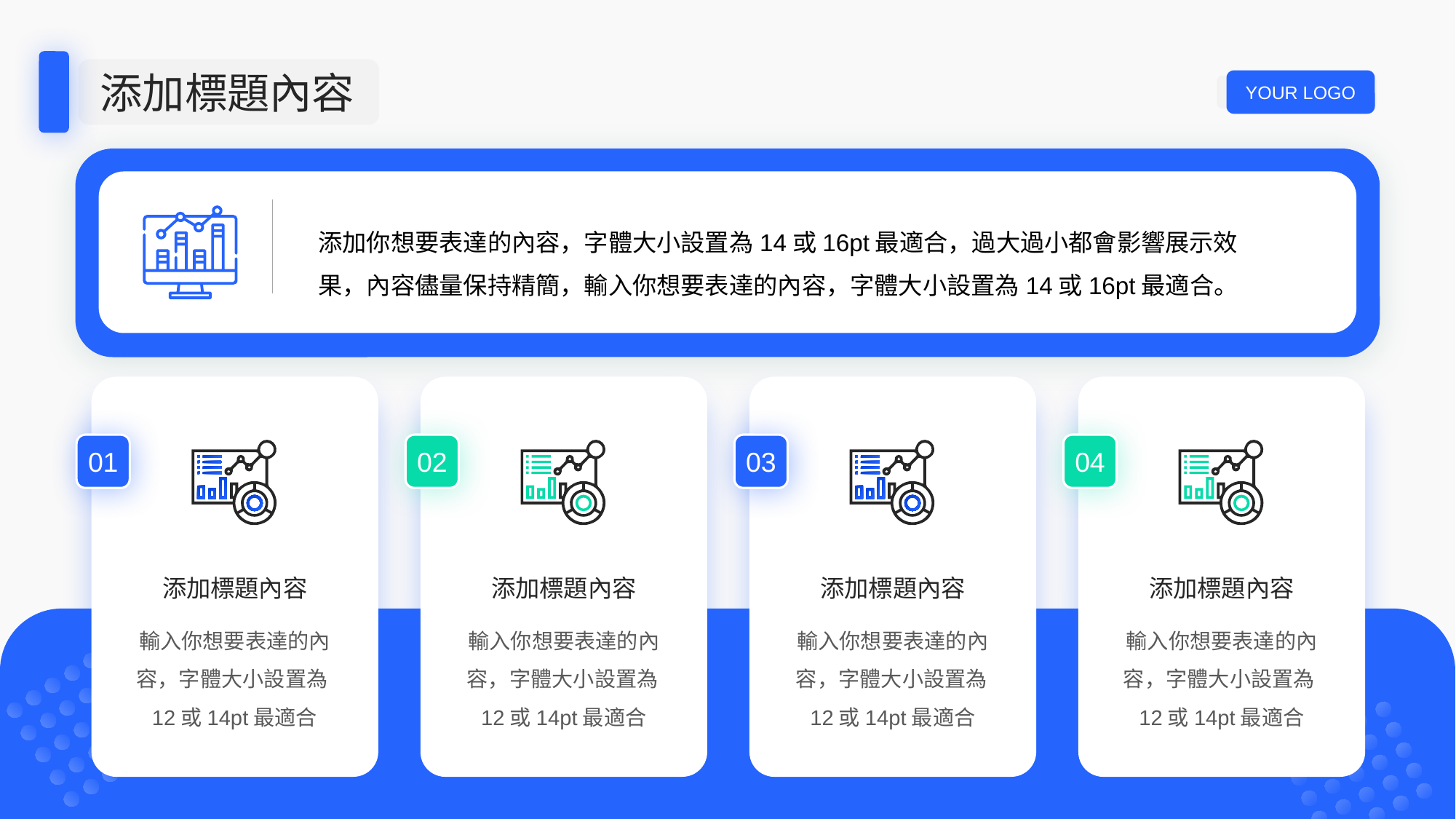

添加標題內容

YOUR LOGO

添加你想要表達的內容，字體大小設置為14或16pt最適合，過大過小都會影響展示效果，內容儘量保持精簡，輸入你想要表達的內容，字體大小設置為14或16pt最適合。

01
02
03
04

添加標題內容
添加標題內容
添加標題內容
添加標題內容

輸入你想要表達的內容，字體大小設置為12或14pt最適合
輸入你想要表達的內容，字體大小設置為12或14pt最適合
輸入你想要表達的內容，字體大小設置為12或14pt最適合
輸入你想要表達的內容，字體大小設置為12或14pt最適合